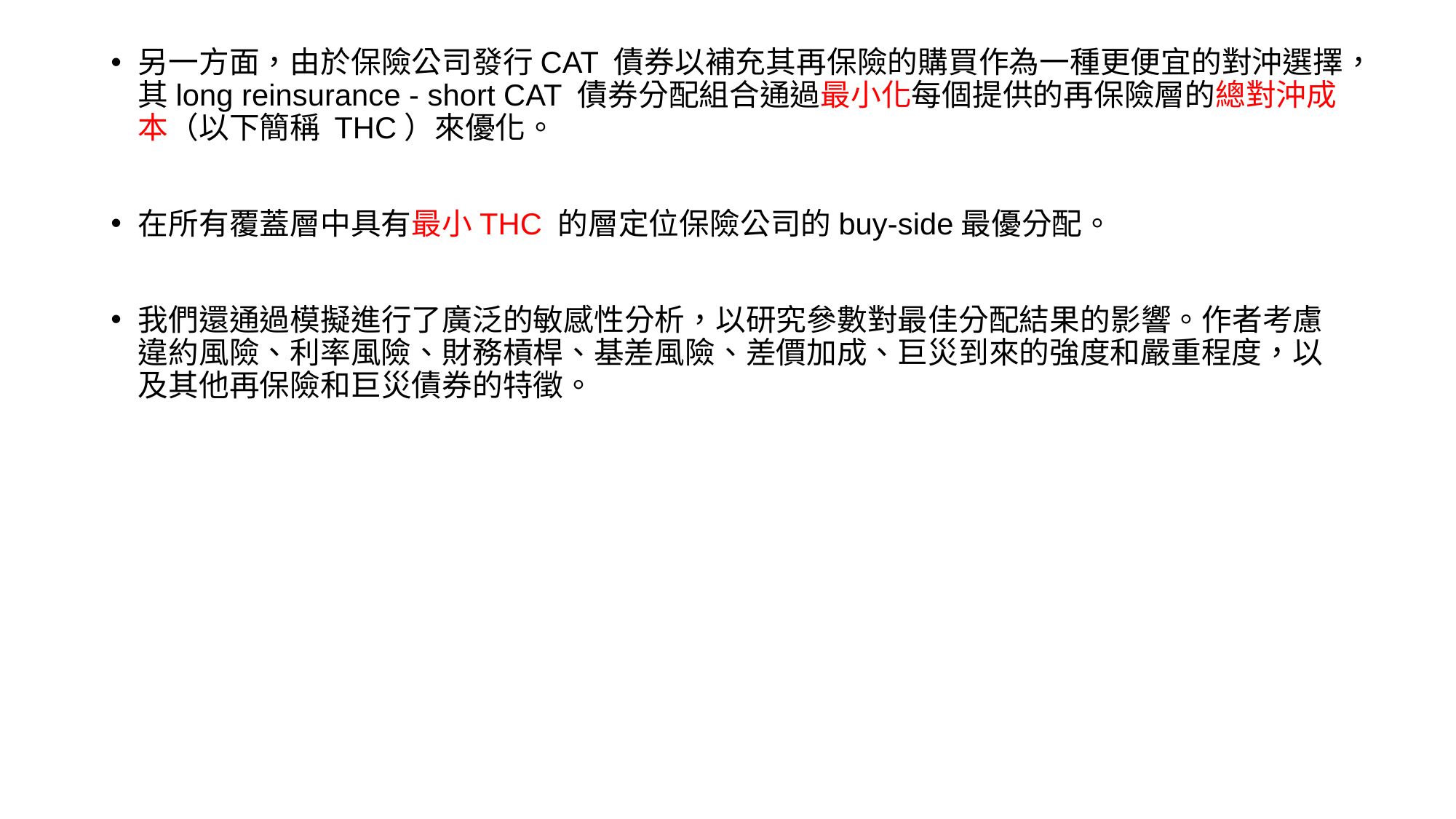

另一方面，由於保險公司發行CAT 債券以補充其再保險的購買作為一種更便宜的對沖選擇，其long reinsurance - short CAT 債券分配組合通過最小化每個提供的再保險層的總對沖成本（以下簡稱 THC）來優化。

在所有覆蓋層中具有最小THC 的層定位保險公司的buy-side最優分配。

我們還通過模擬進行了廣泛的敏感性分析，以研究參數對最佳分配結果的影響。作者考慮違約風險、利率風險、財務槓桿、基差風險、差價加成、巨災到來的強度和嚴重程度，以及其他再保險和巨災債券的特徵。